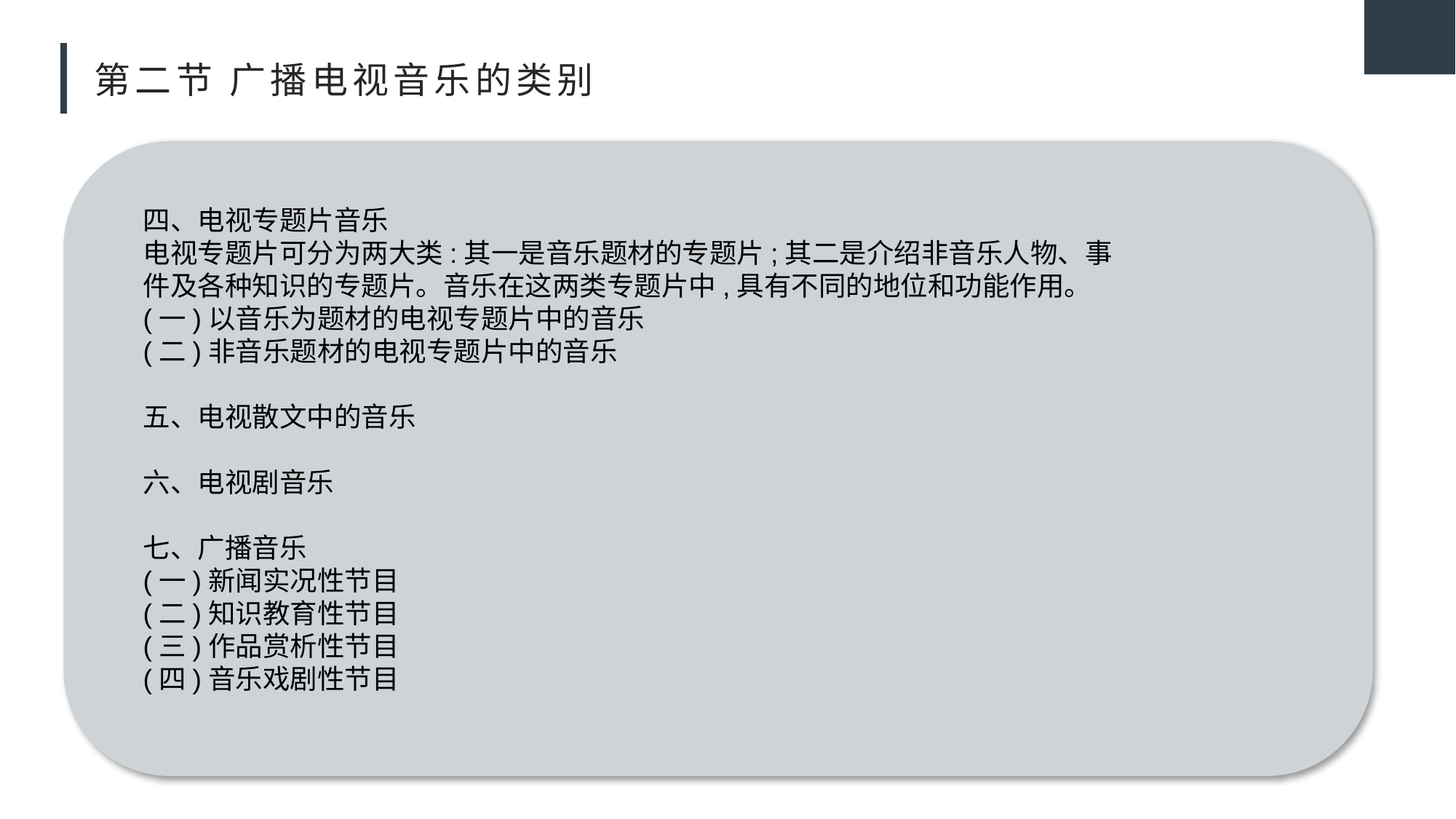

# 第二节 广播电视音乐的类别

四、电视专题片音乐
电视专题片可分为两大类:其一是音乐题材的专题片;其二是介绍非音乐人物、事
件及各种知识的专题片。音乐在这两类专题片中,具有不同的地位和功能作用。
(一)以音乐为题材的电视专题片中的音乐
(二)非音乐题材的电视专题片中的音乐

五、电视散文中的音乐

六、电视剧音乐

七、广播音乐
(一)新闻实况性节目
(二)知识教育性节目
(三)作品赏析性节目
(四)音乐戏剧性节目